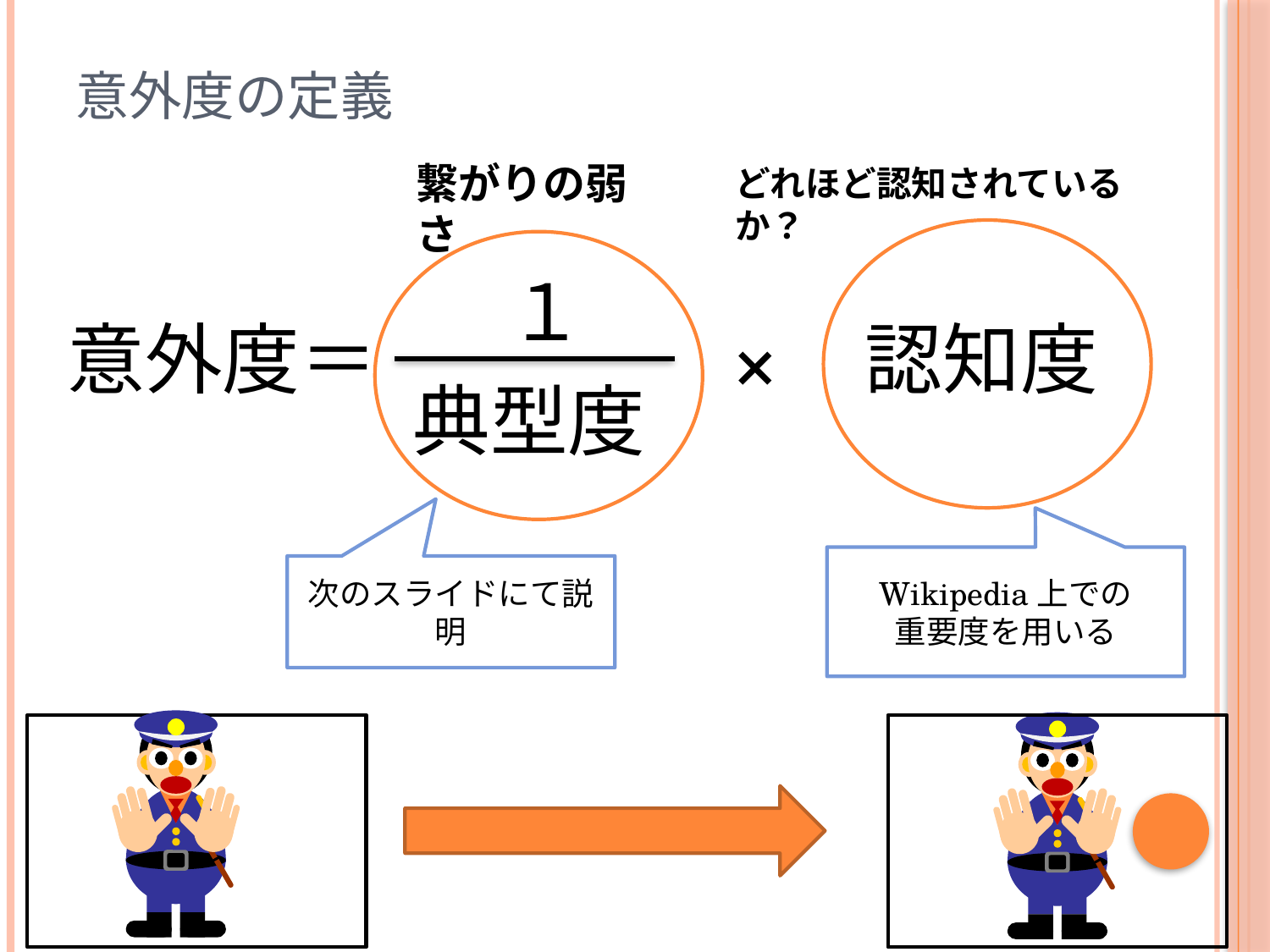

# 意外度の定義
繋がりの弱さ
どれほど認知されているか？

認知度

１
典型度
×
意外度＝
Wikipedia上での
重要度を用いる
次のスライドにて説明